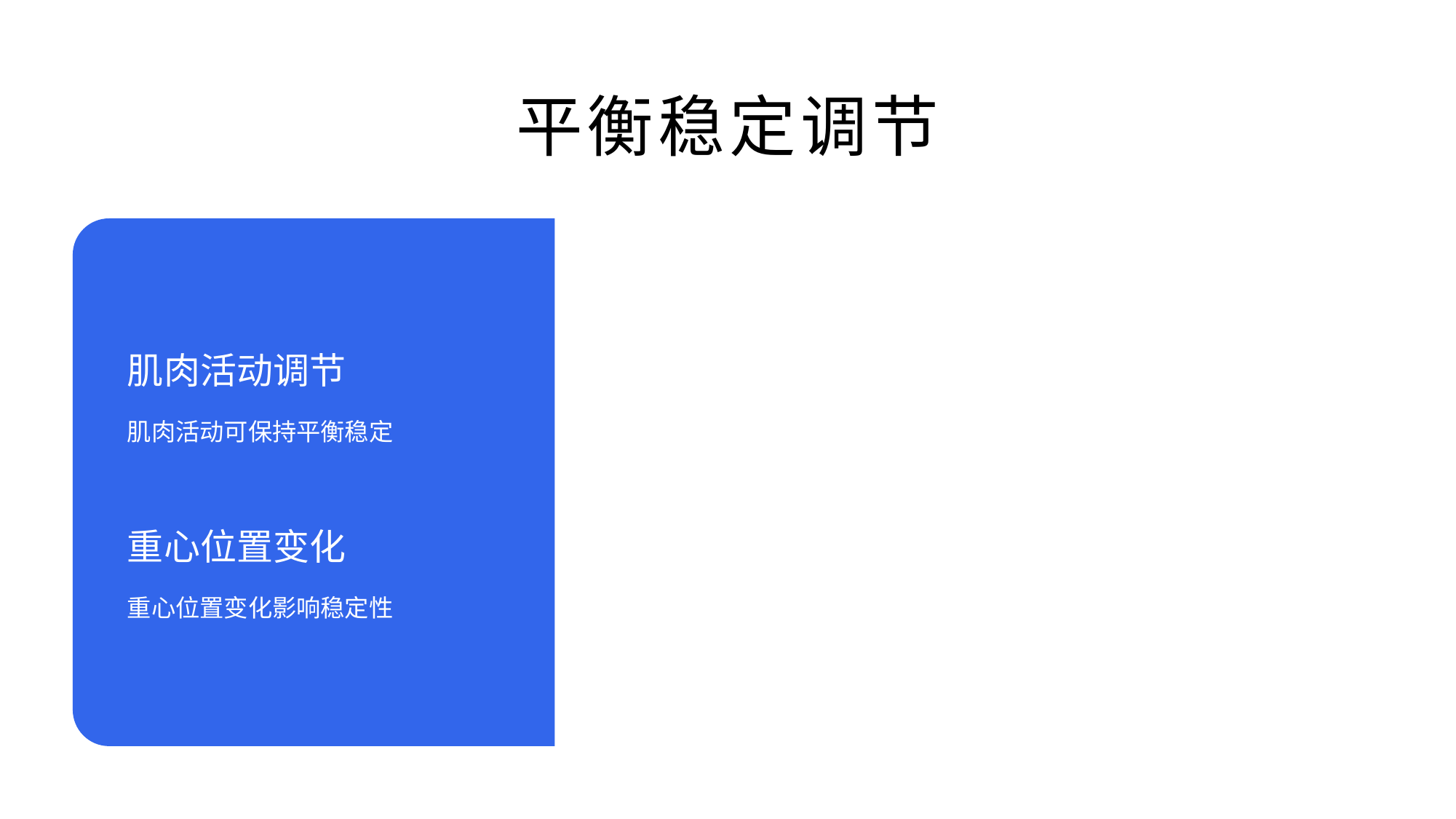

# 平衡稳定调节

肌肉活动调节
肌肉活动可保持平衡稳定
重心位置变化
重心位置变化影响稳定性